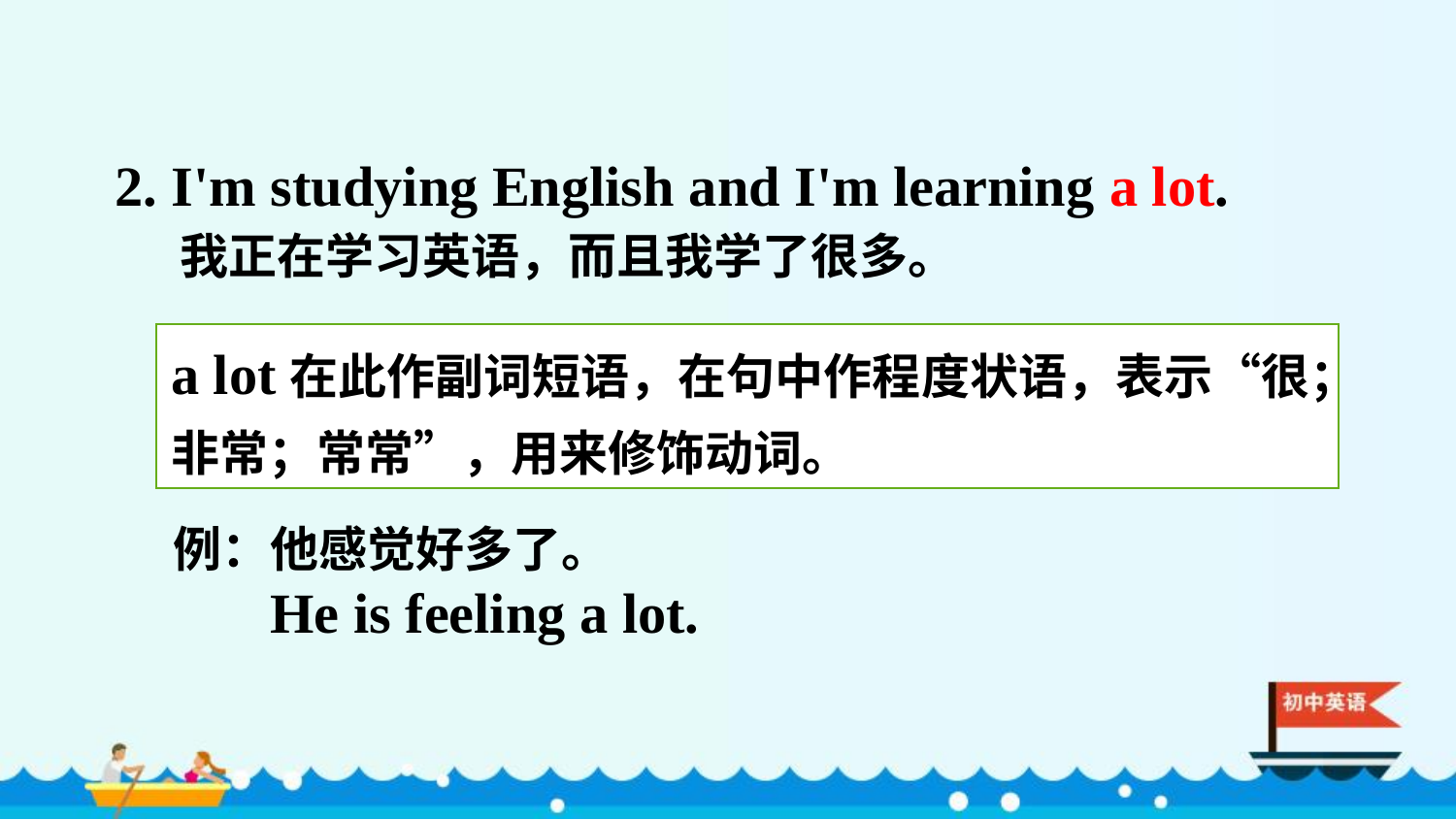

2. I'm studying English and I'm learning a lot.
    我正在学习英语，而且我学了很多。
a lot在此作副词短语，在句中作程度状语，表示“很；非常；常常”，用来修饰动词。
例：他感觉好多了。
        He is feeling a lot.